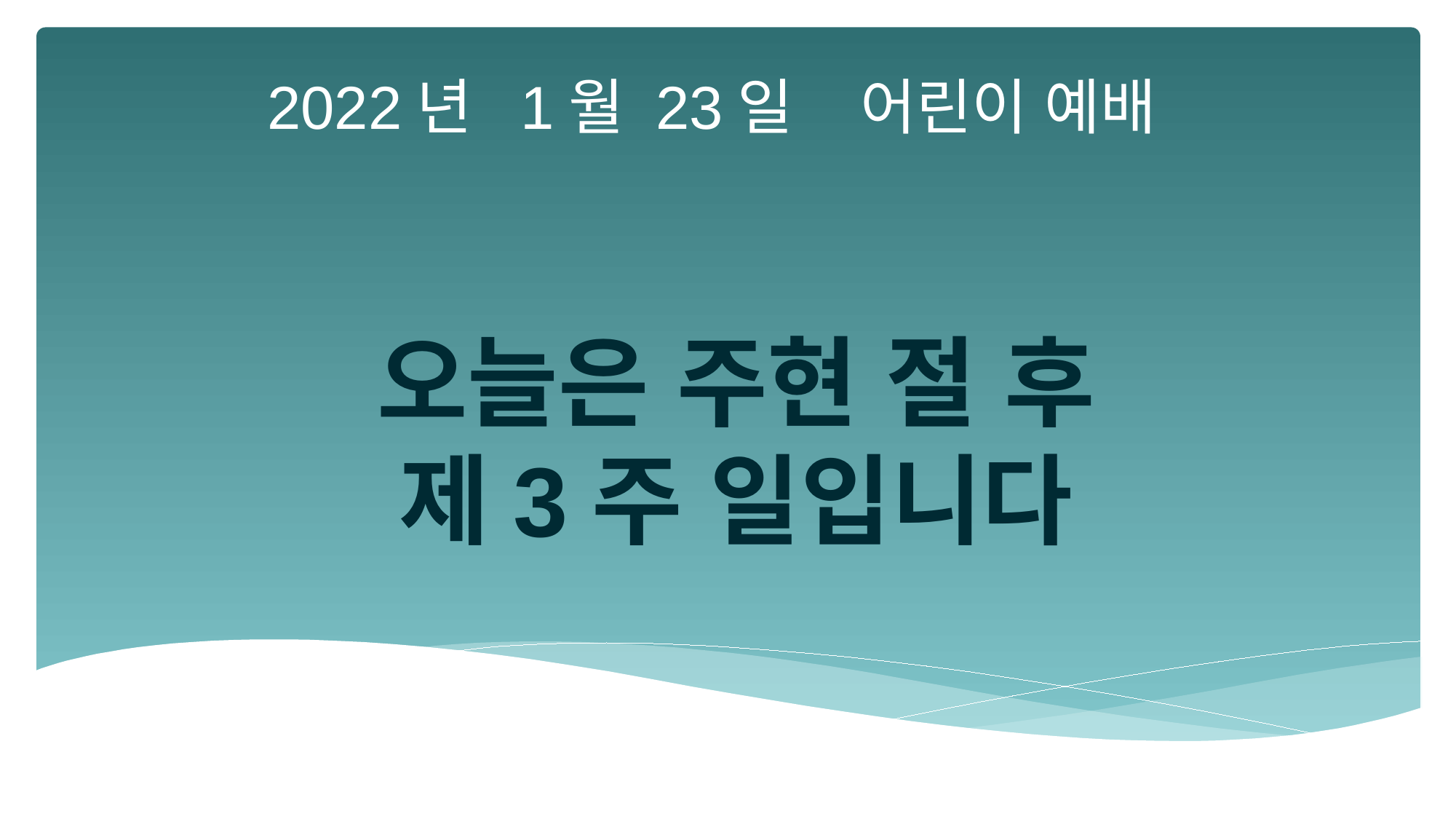

2022년  1월 23일    어린이 예배
오늘은 주현 절 후
제3주 일입니다